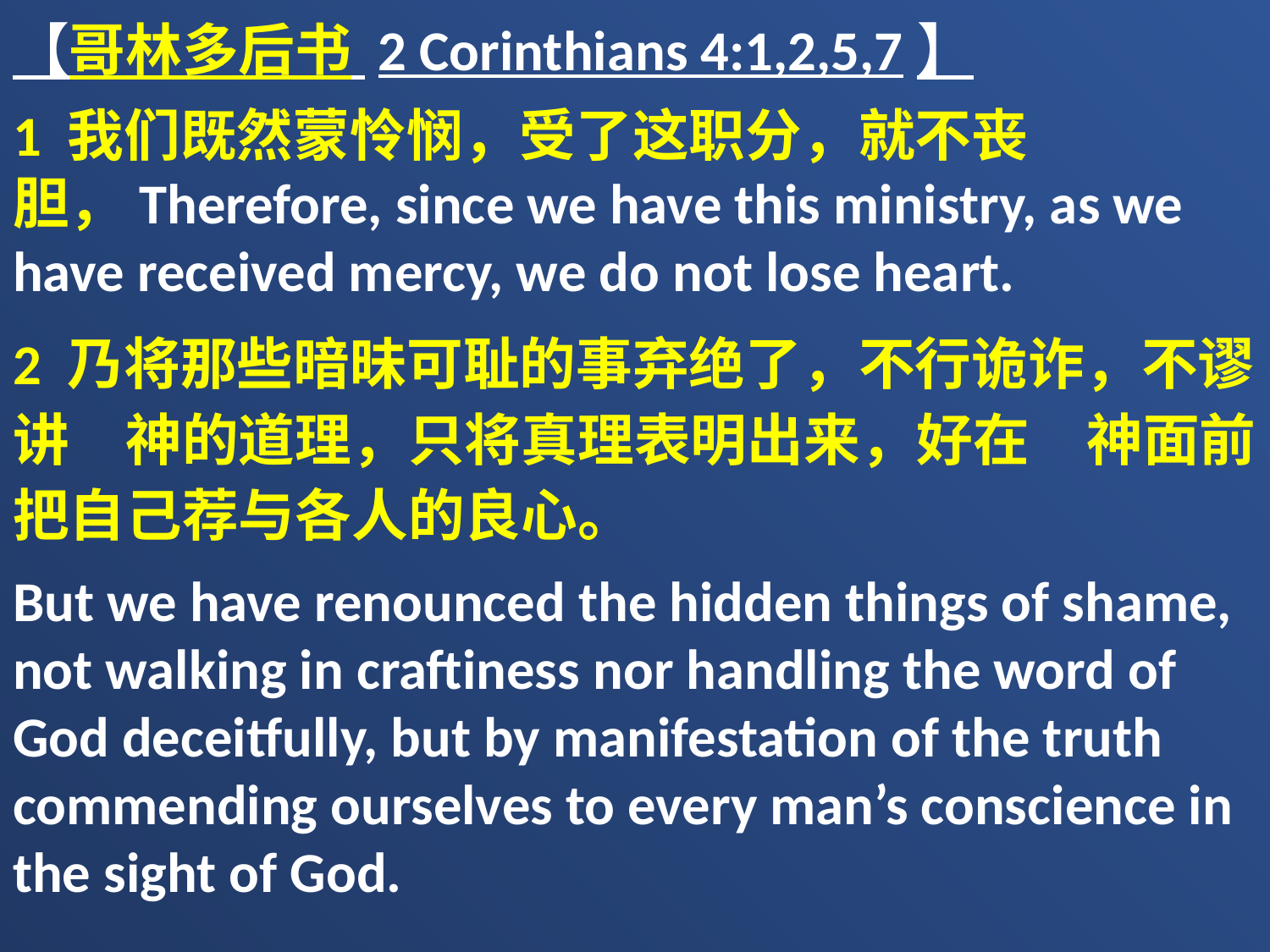

【哥林多后书 2 Corinthians 4:1,2,5,7】
1 我们既然蒙怜悯，受了这职分，就不丧胆，Therefore, since we have this ministry, as we have received mercy, we do not lose heart.
2 乃将那些暗昧可耻的事弃绝了，不行诡诈，不谬讲　神的道理，只将真理表明出来，好在　神面前把自己荐与各人的良心。
But we have renounced the hidden things of shame, not walking in craftiness nor handling the word of God deceitfully, but by manifestation of the truth commending ourselves to every man’s conscience in the sight of God.